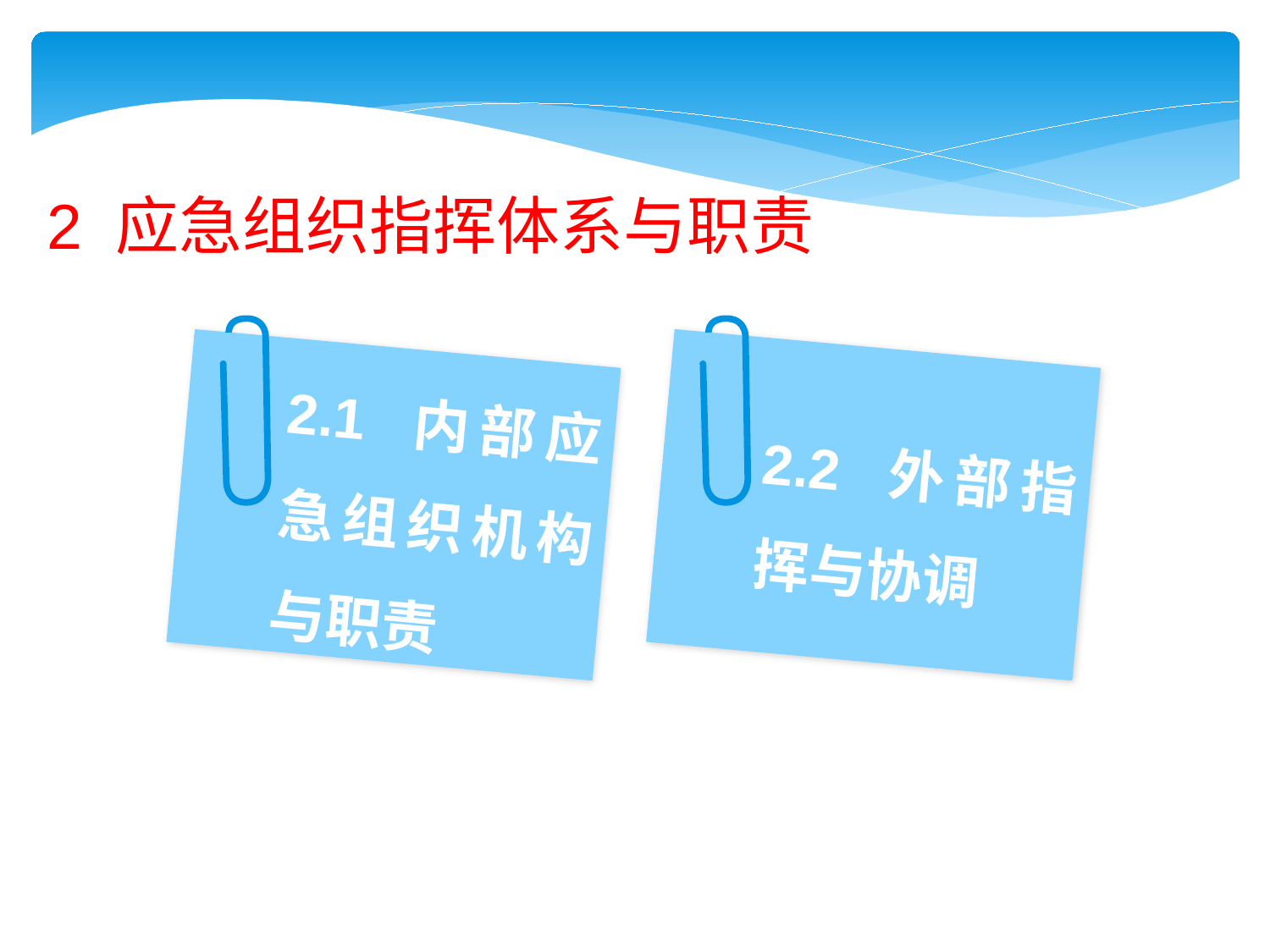

2 应急组织指挥体系与职责

2.1 内部应急组织机构与职责
2.2 外部指挥与协调

40